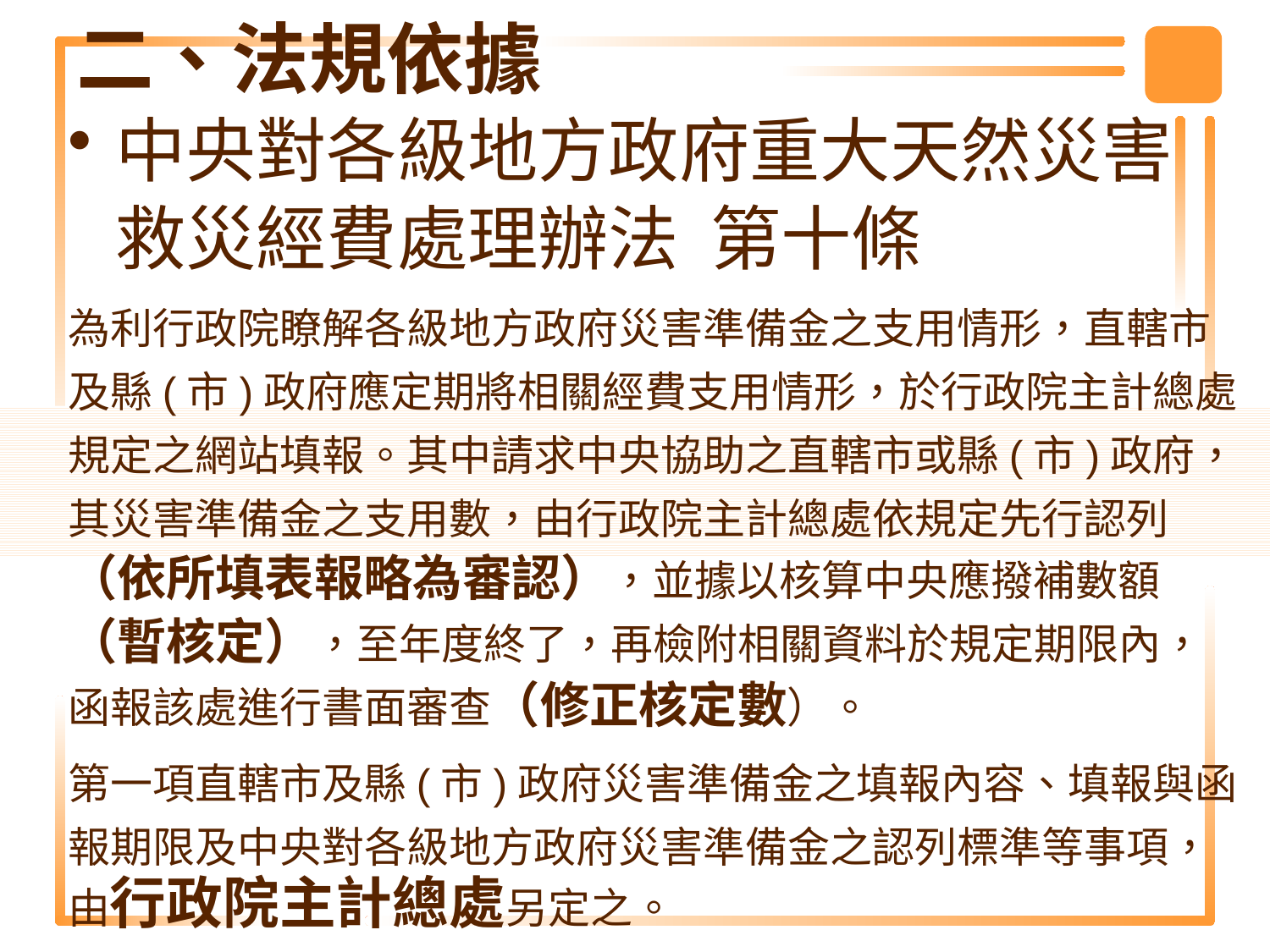

# 二、法規依據
中央對各級地方政府重大天然災害救災經費處理辦法  第十條
為利行政院瞭解各級地方政府災害準備金之支用情形，直轄市及縣(市)政府應定期將相關經費支用情形，於行政院主計總處規定之網站填報。其中請求中央協助之直轄市或縣(市)政府，其災害準備金之支用數，由行政院主計總處依規定先行認列（依所填表報略為審認），並據以核算中央應撥補數額（暫核定），至年度終了，再檢附相關資料於規定期限內，函報該處進行書面審查（修正核定數）。
第一項直轄市及縣(市)政府災害準備金之填報內容、填報與函報期限及中央對各級地方政府災害準備金之認列標準等事項，由行政院主計總處另定之。